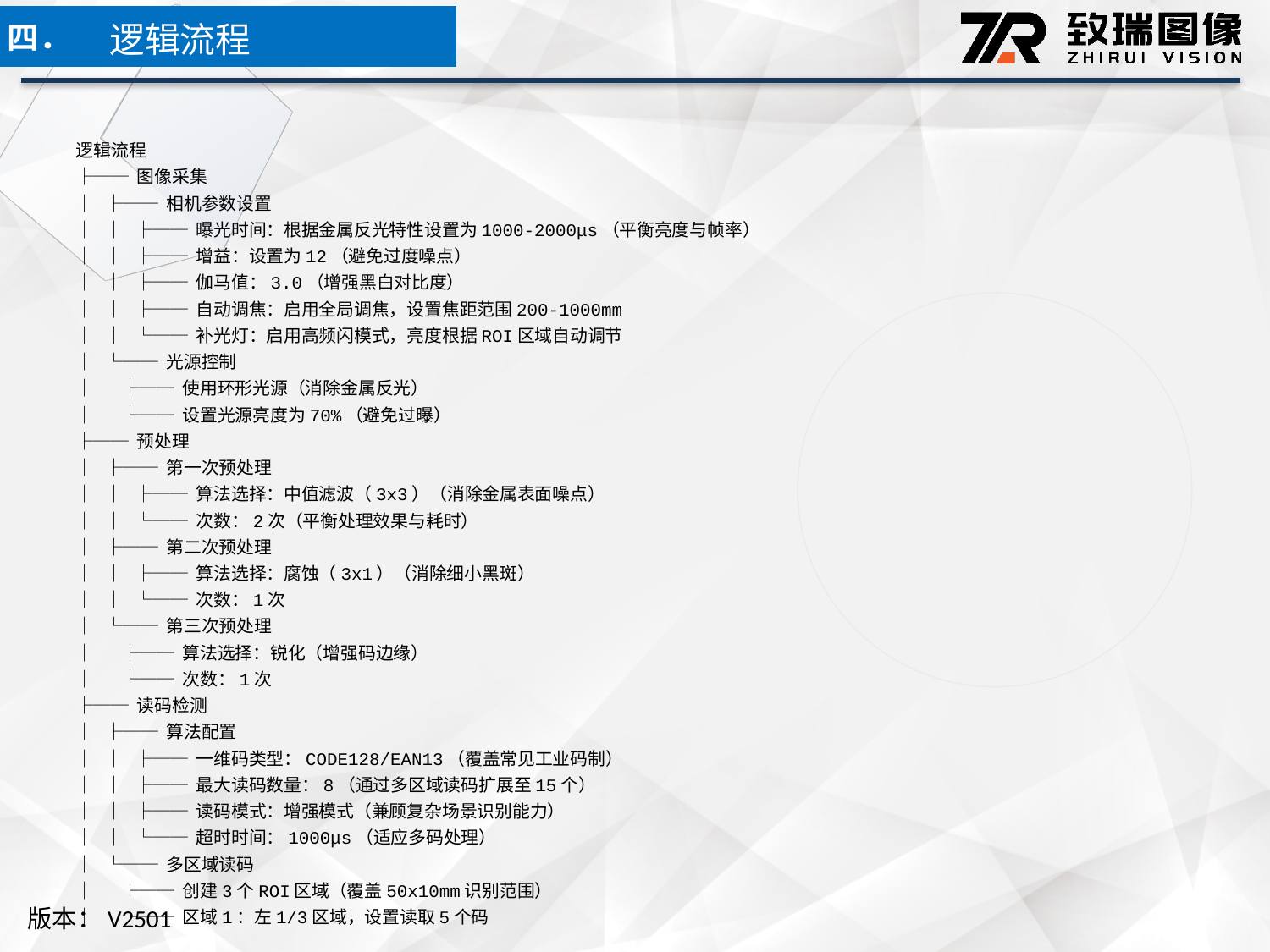

逻辑流程
四．

逻辑流程
├── 图像采集
│   ├── 相机参数设置
│   │   ├── 曝光时间：根据金属反光特性设置为1000-2000μs（平衡亮度与帧率）
│   │   ├── 增益：设置为12（避免过度噪点）
│   │   ├── 伽马值：3.0（增强黑白对比度）
│   │   ├── 自动调焦：启用全局调焦，设置焦距范围200-1000mm
│   │   └── 补光灯：启用高频闪模式，亮度根据ROI区域自动调节
│   └── 光源控制
│       ├── 使用环形光源（消除金属反光）
│       └── 设置光源亮度为70%（避免过曝）
├── 预处理
│   ├── 第一次预处理
│   │   ├── 算法选择：中值滤波（3x3）（消除金属表面噪点）
│   │   └── 次数：2次（平衡处理效果与耗时）
│   ├── 第二次预处理
│   │   ├── 算法选择：腐蚀（3x1）（消除细小黑斑）
│   │   └── 次数：1次
│   └── 第三次预处理
│       ├── 算法选择：锐化（增强码边缘）
│       └── 次数：1次
├── 读码检测
│   ├── 算法配置
│   │   ├── 一维码类型：CODE128/EAN13（覆盖常见工业码制）
│   │   ├── 最大读码数量：8（通过多区域读码扩展至15个）
│   │   ├── 读码模式：增强模式（兼顾复杂场景识别能力）
│   │   └── 超时时间：1000μs（适应多码处理）
│   └── 多区域读码
│       ├── 创建3个ROI区域（覆盖50x10mm识别范围）
│       ├── 区域1：左1/3区域，设置读取5个码